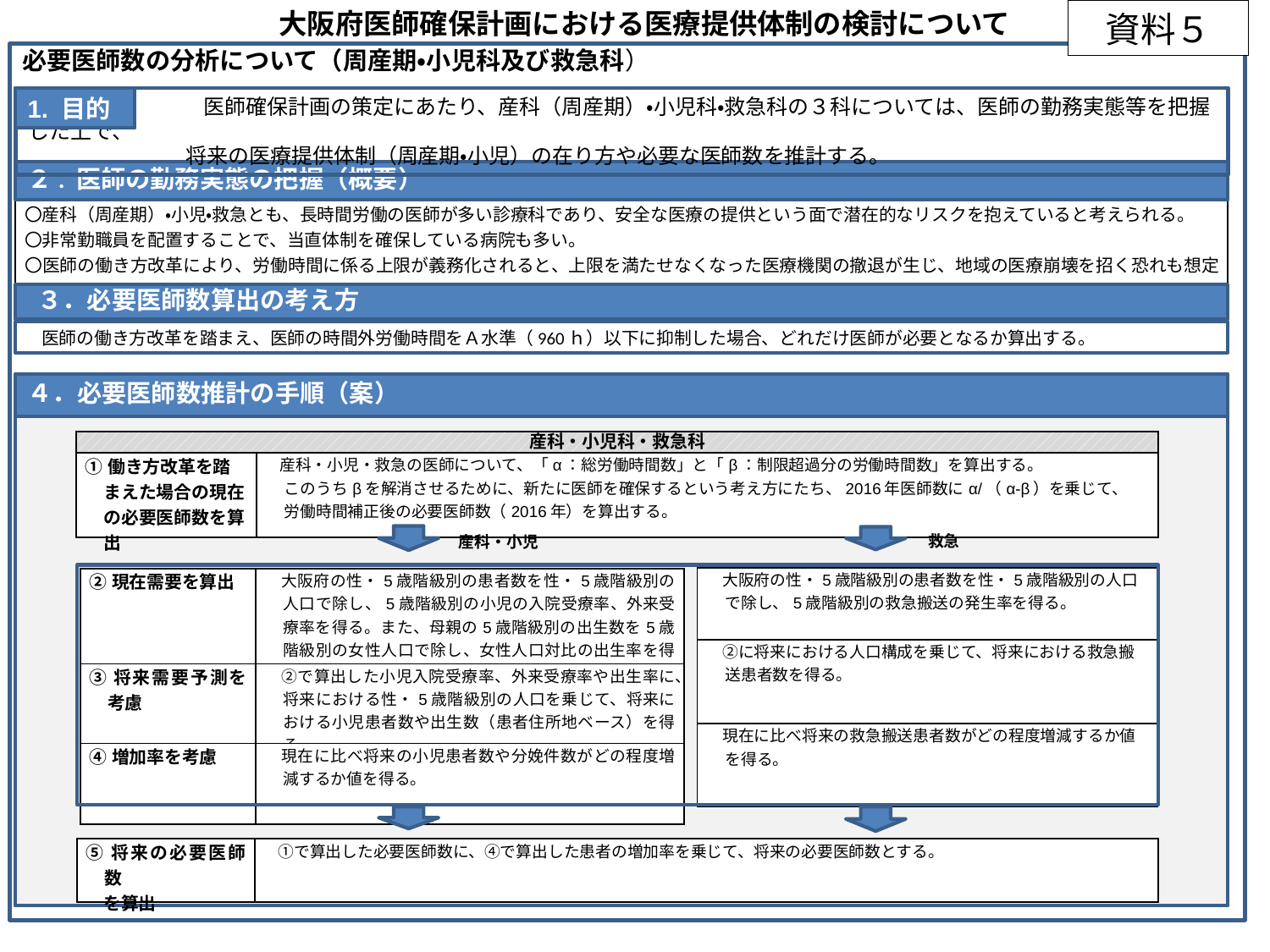

大阪府医師確保計画における医療提供体制の検討について
資料５
必要医師数の分析について（周産期・小児科及び救急科）

　　　　　　　　　医師確保計画の策定にあたり、産科（周産期）・小児科・救急科の３科については、医師の勤務実態等を把握した上で、
　　　　　 　　 将来の医療提供体制（周産期・小児）の在り方や必要な医師数を推計する。
1. 目的
２. 医師の勤務実態の把握（概要）
| 〇産科（周産期）・小児・救急とも、長時間労働の医師が多い診療科であり、安全な医療の提供という面で潜在的なリスクを抱えていると考えられる。 〇非常勤職員を配置することで、当直体制を確保している病院も多い。 〇医師の働き方改革により、労働時間に係る上限が義務化されると、上限を満たせなくなった医療機関の撤退が生じ、地域の医療崩壊を招く恐れも想定される。 |
| --- |
  ３．必要医師数算出の考え方
　 医師の働き方改革を踏まえ、医師の時間外労働時間をＡ水準（960ｈ）以下に抑制した場合、どれだけ医師が必要となるか算出する。
４．必要医師数推計の手順（案）

| 産科・小児科・救急科 |  |
| --- | --- |
| ①働き方改革を踏まえた場合の現在の必要医師数を算出 | 産科・小児・救急の医師について、「α：総労働時間数」と「β：制限超過分の労働時間数」を算出する。 このうちβを解消させるために、新たに医師を確保するという考え方にたち、2016年医師数にα/（α-β）を乗じて、 労働時間補正後の必要医師数（2016年）を算出する。 |
救急

産科・小児

| 大阪府の性・5歳階級別の患者数を性・5歳階級別の人口で除し、5歳階級別の救急搬送の発生率を得る。 |
| --- |
| ②に将来における人口構成を乗じて、将来における救急搬送患者数を得る。 |
| 現在に比べ将来の救急搬送患者数がどの程度増減するか値を得る。 |
| ②現在需要を算出 | 大阪府の性・5歳階級別の患者数を性・5歳階級別の人口で除し、5歳階級別の小児の入院受療率、外来受療率を得る。また、母親の5歳階級別の出生数を5歳階級別の女性人口で除し、女性人口対比の出生率を得る。 |
| --- | --- |
| ③将来需要予測を考慮 | ②で算出した小児入院受療率、外来受療率や出生率に、将来における性・5歳階級別の人口を乗じて、将来における小児患者数や出生数（患者住所地ベース）を得る。 |
| ④増加率を考慮 | 現在に比べ将来の小児患者数や分娩件数がどの程度増減するか値を得る。 |

| ⑤将来の必要医師数 　を算出 | ①で算出した必要医師数に、④で算出した患者の増加率を乗じて、将来の必要医師数とする。 |
| --- | --- |